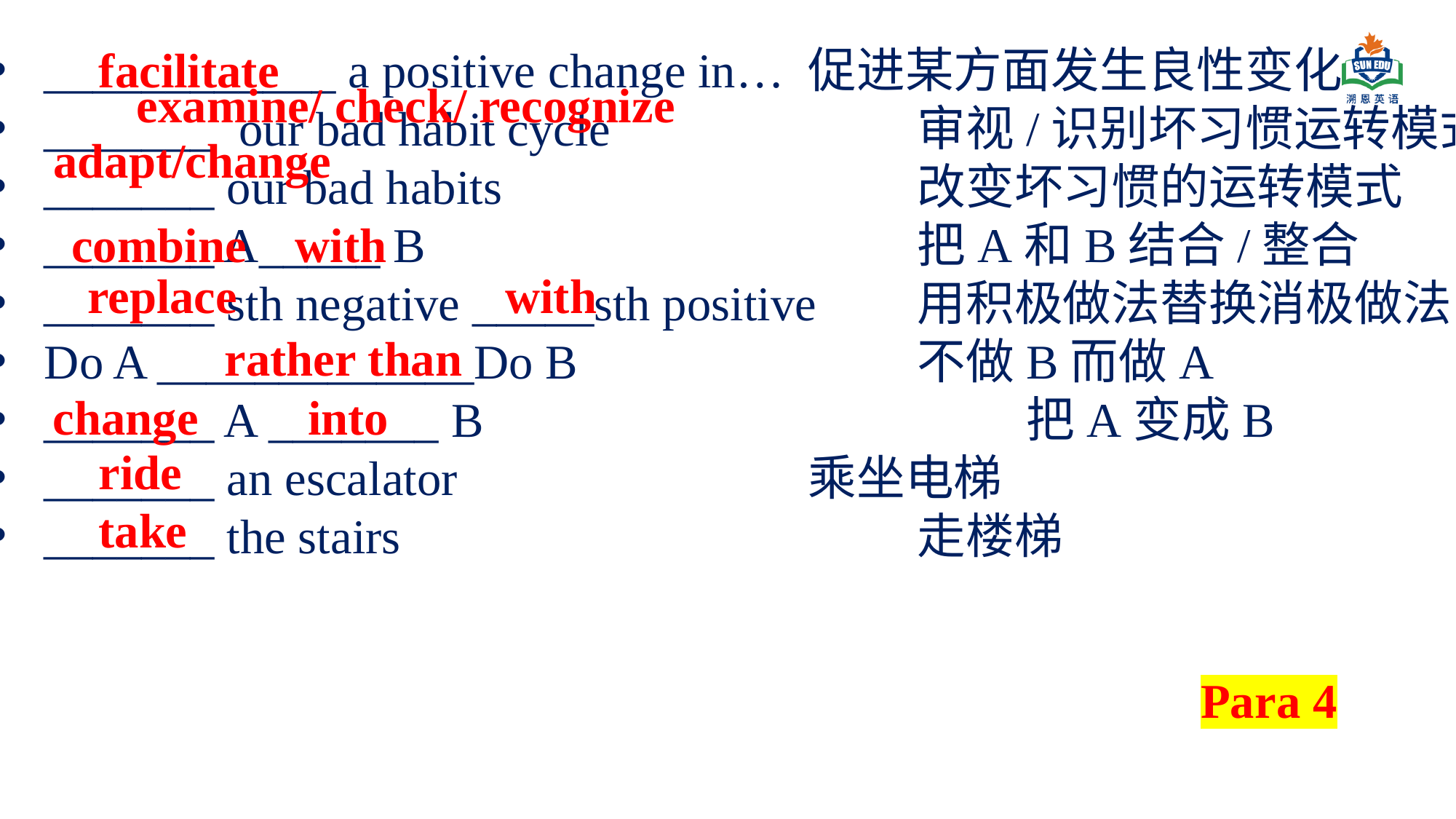

____________ a positive change in… 	促进某方面发生良性变化
_______  our bad habit cycle			审视/识别坏习惯运转模式
_______ our bad habits 				改变坏习惯的运转模式
_______ A_____ B	 				把A和B结合/整合
_______ sth negative _____sth positive	用积极做法替换消极做法
Do A _____________Do B				不做B而做A
_______ A _______ B					把A变成B
_______ an escalator				乘坐电梯
_______ the stairs					走楼梯
facilitate
examine/ check/ recognize
adapt/change
combine    with
replace                      with
rather than
change         into
ride
take
Para 4